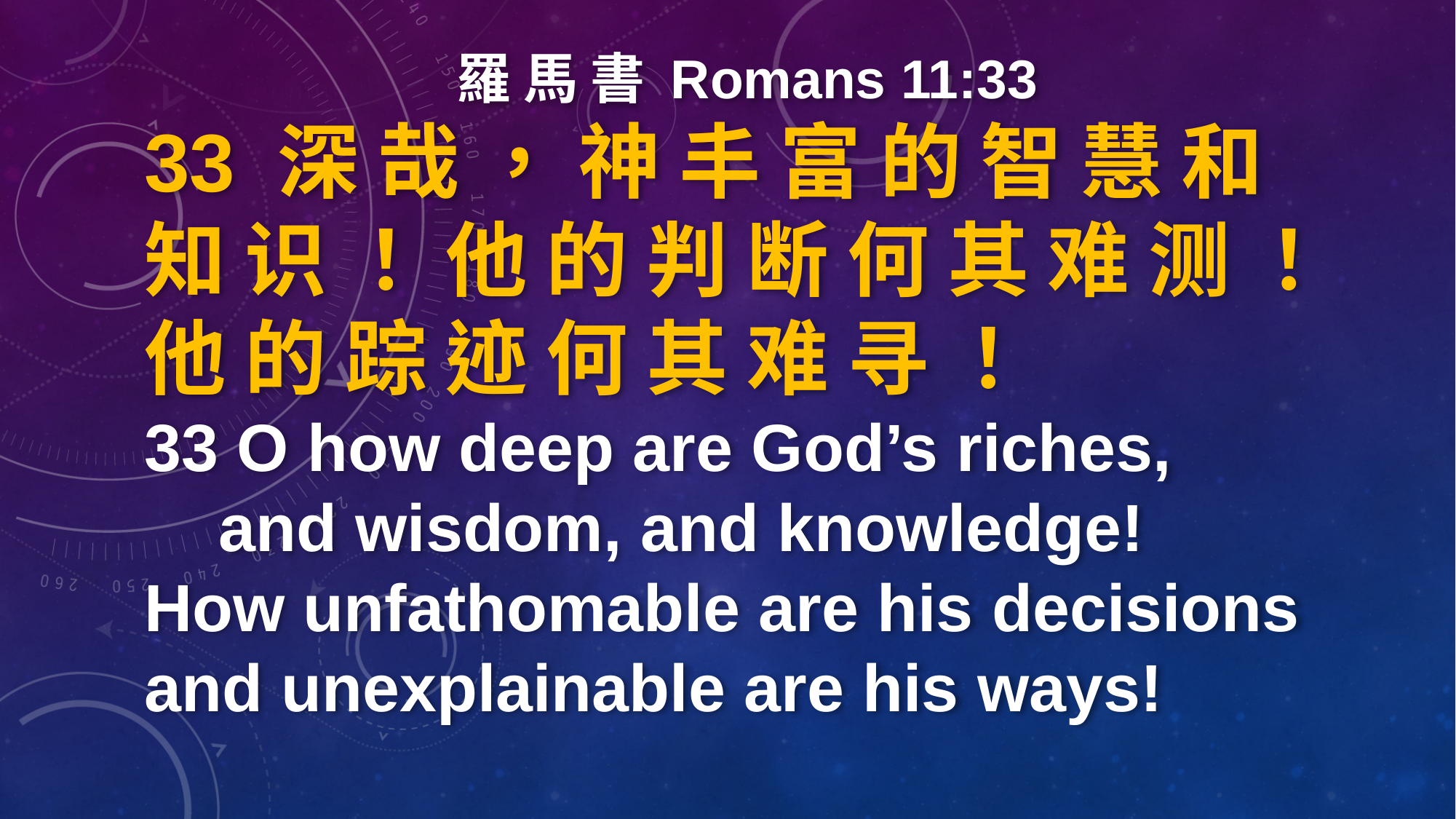

羅 馬 書 Romans 11:33
33 深 哉 ， 神 丰 富 的 智 慧 和 知 识 ！ 他 的 判 断 何 其 难 测 ！ 他 的 踪 迹 何 其 难 寻 ！
33 O how deep are God’s riches,
    and wisdom, and knowledge!
How unfathomable are his decisions and unexplainable are his ways!